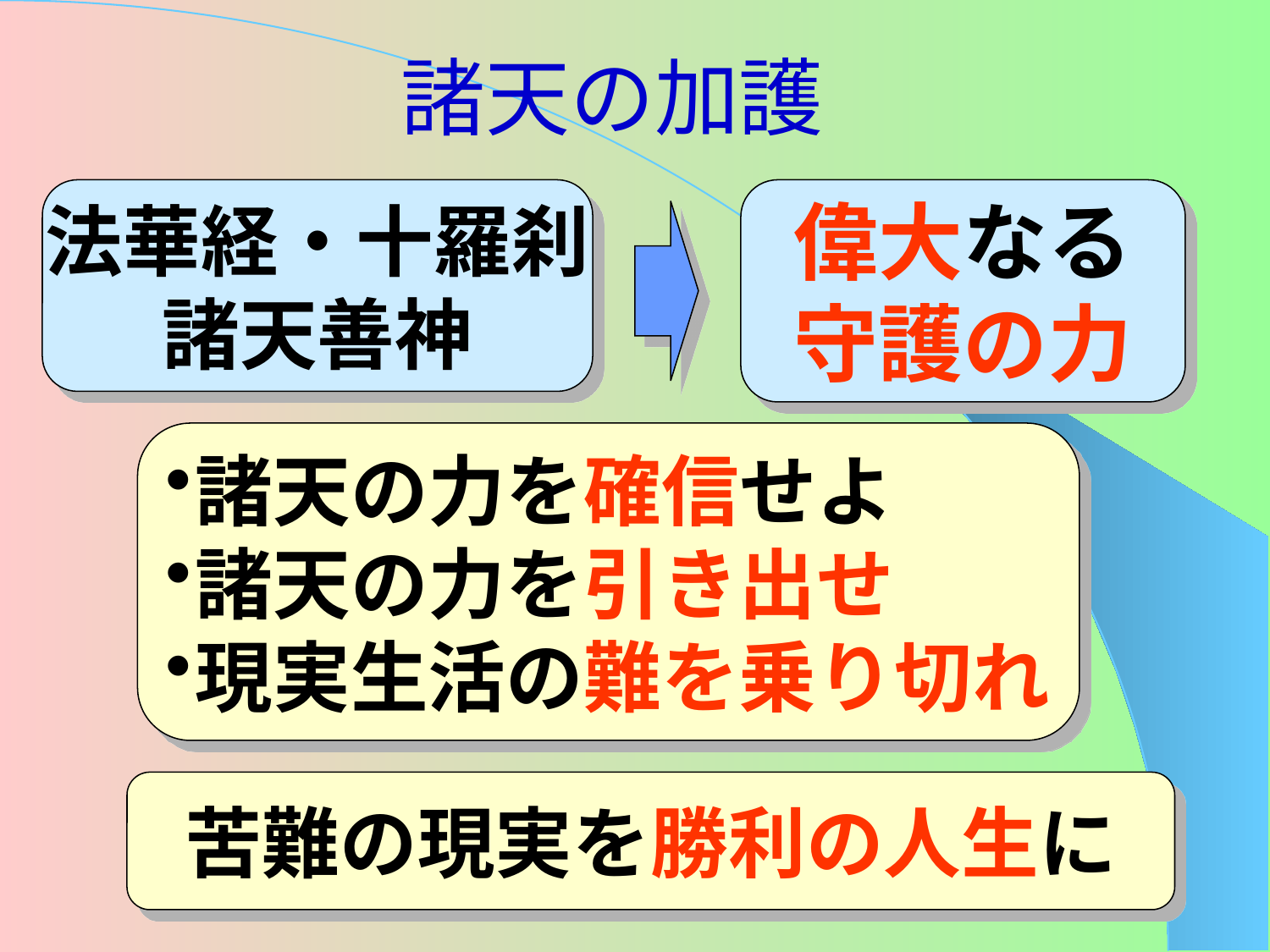

# 諸天の加護
法華経・十羅刹
諸天善神
偉大なる
守護の力

諸天の力を確信せよ
諸天の力を引き出せ
現実生活の難を乗り切れ
苦難の現実を勝利の人生に